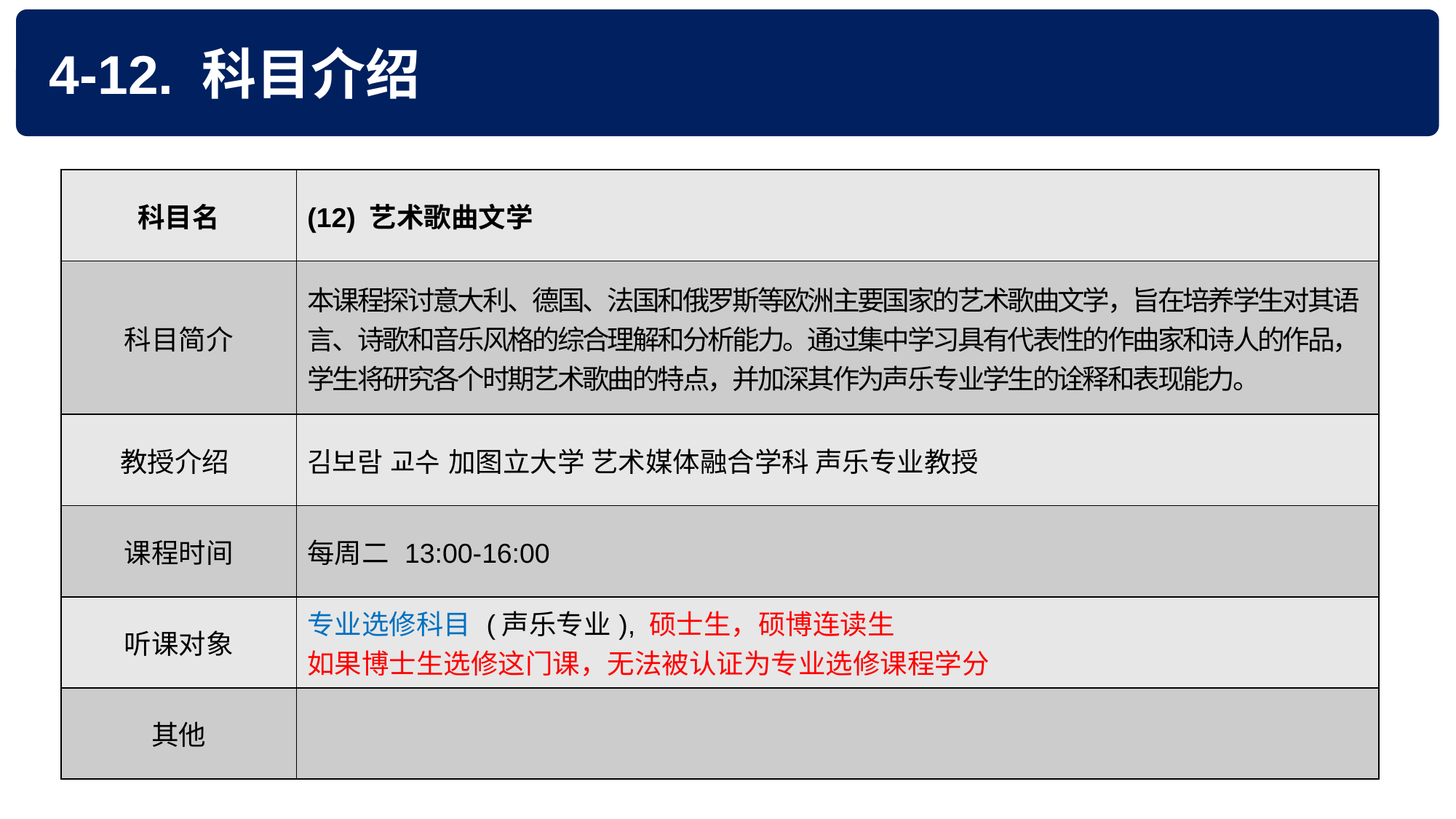

4-12. 科目介绍
| 科目名 | (12) 艺术歌曲文学 |
| --- | --- |
| 科目简介 | 本课程探讨意大利、德国、法国和俄罗斯等欧洲主要国家的艺术歌曲文学，旨在培养学生对其语言、诗歌和音乐风格的综合理解和分析能力。通过集中学习具有代表性的作曲家和诗人的作品，学生将研究各个时期艺术歌曲的特点，并加深其作为声乐专业学生的诠释和表现能力。 |
| 教授介绍 | 김보람 교수 加图立大学 艺术媒体融合学科 声乐专业教授 |
| 课程时间 | 每周二 13:00-16:00 |
| 听课对象 | 专业选修科目 (声乐专业), 硕士生，硕博连读生 如果博士生选修这门课，无法被认证为专业选修课程学分 |
| 其他 |  |